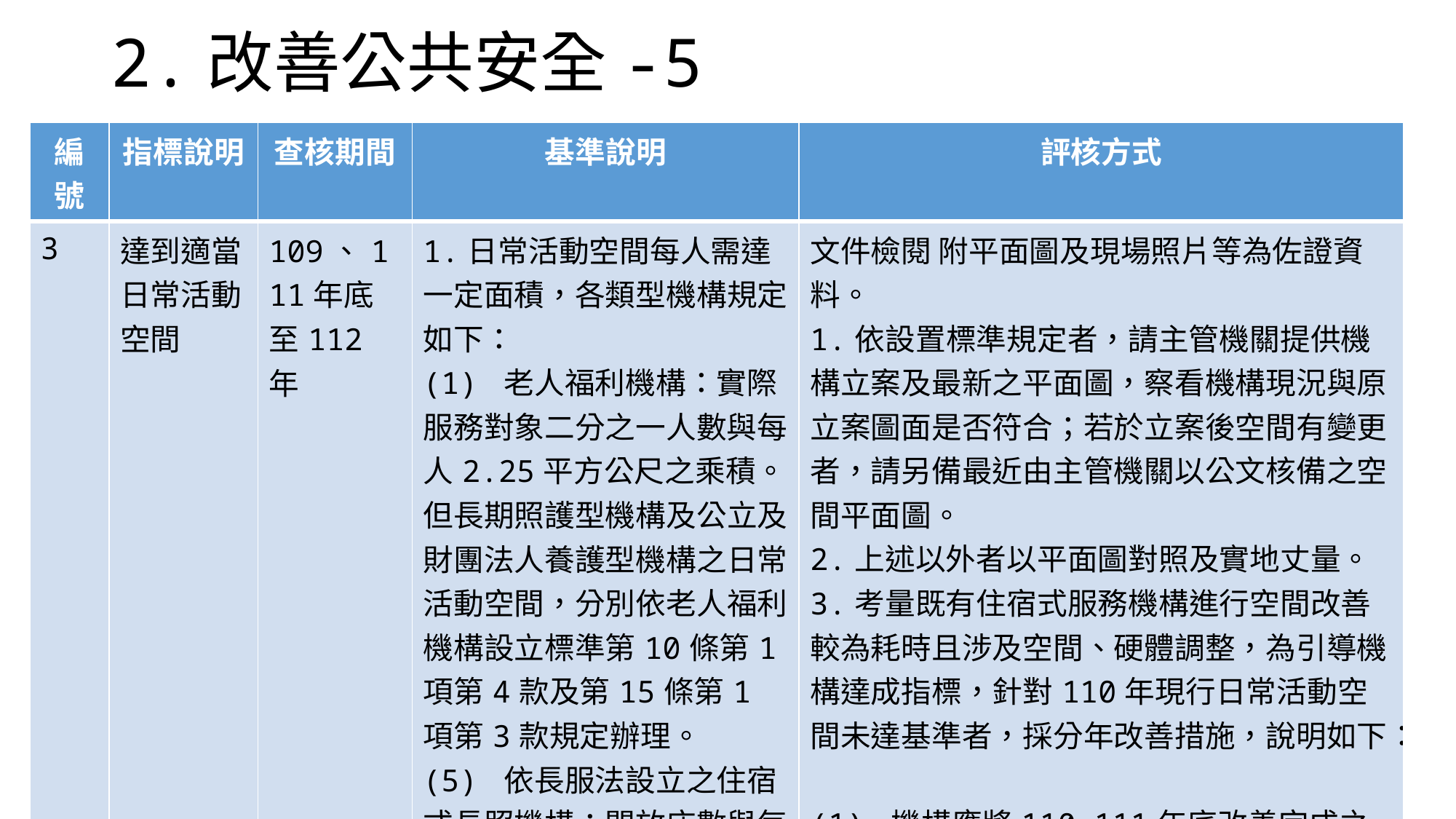

# 2.改善公共安全-5
| 編號 | 指標說明 | 查核期間 | 基準說明 | 評核方式 |
| --- | --- | --- | --- | --- |
| 3 | 達到適當日常活動空間 | 109、111年底至112年 | 1.日常活動空間每人需達一定面積，各類型機構規定如下： (1) 老人福利機構：實際服務對象二分之一人數與每人2.25平方公尺之乘積。但長期照護型機構及公立及財團法人養護型機構之日常活動空間，分別依老人福利機構設立標準第10條第1項第4款及第15條第1項第3款規定辦理。 (5) 依長服法設立之住宿式長照機構：開放床數與每床4平方公尺之乘積 | 文件檢閱 附平面圖及現場照片等為佐證資料。 1.依設置標準規定者，請主管機關提供機構立案及最新之平面圖，察看機構現況與原立案圖面是否符合；若於立案後空間有變更者，請另備最近由主管機關以公文核備之空間平面圖。 2.上述以外者以平面圖對照及實地丈量。 3.考量既有住宿式服務機構進行空間改善較為耗時且涉及空間、硬體調整，為引導機構達成指標，針對110年現行日常活動空間未達基準者，採分年改善措施，說明如下： (1) 機構應將110-111年底改善完成之各年度具體改善措施詳實載明於計畫申請表。 |